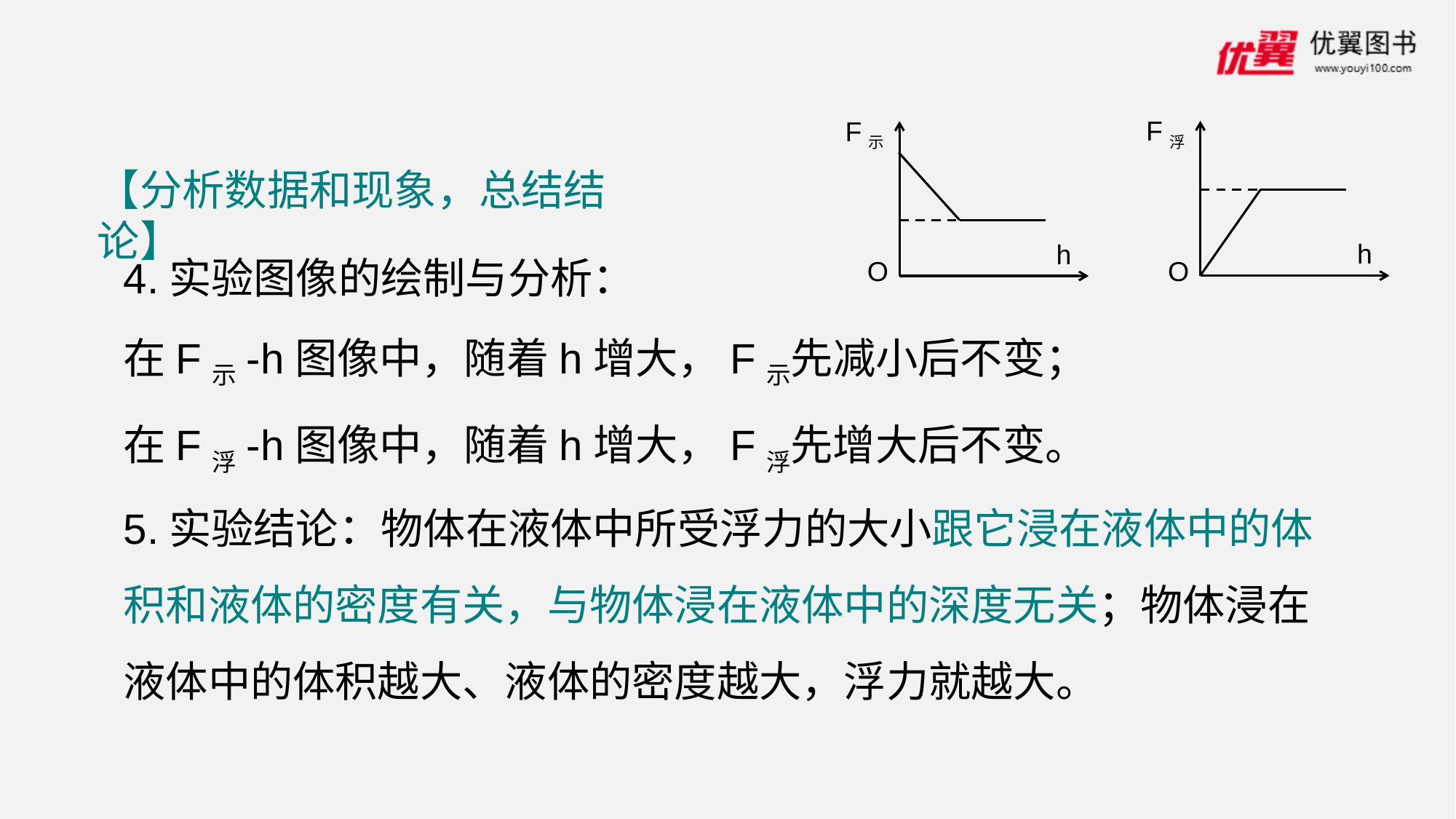

F浮
h
O
F示
h
O
【分析数据和现象，总结结论】
4.实验图像的绘制与分析：
在F示-h图像中，随着h增大，F示先减小后不变；
在F浮-h图像中，随着h增大，F浮先增大后不变。
5.实验结论：物体在液体中所受浮力的大小跟它浸在液体中的体积和液体的密度有关，与物体浸在液体中的深度无关；物体浸在液体中的体积越大、液体的密度越大，浮力就越大。